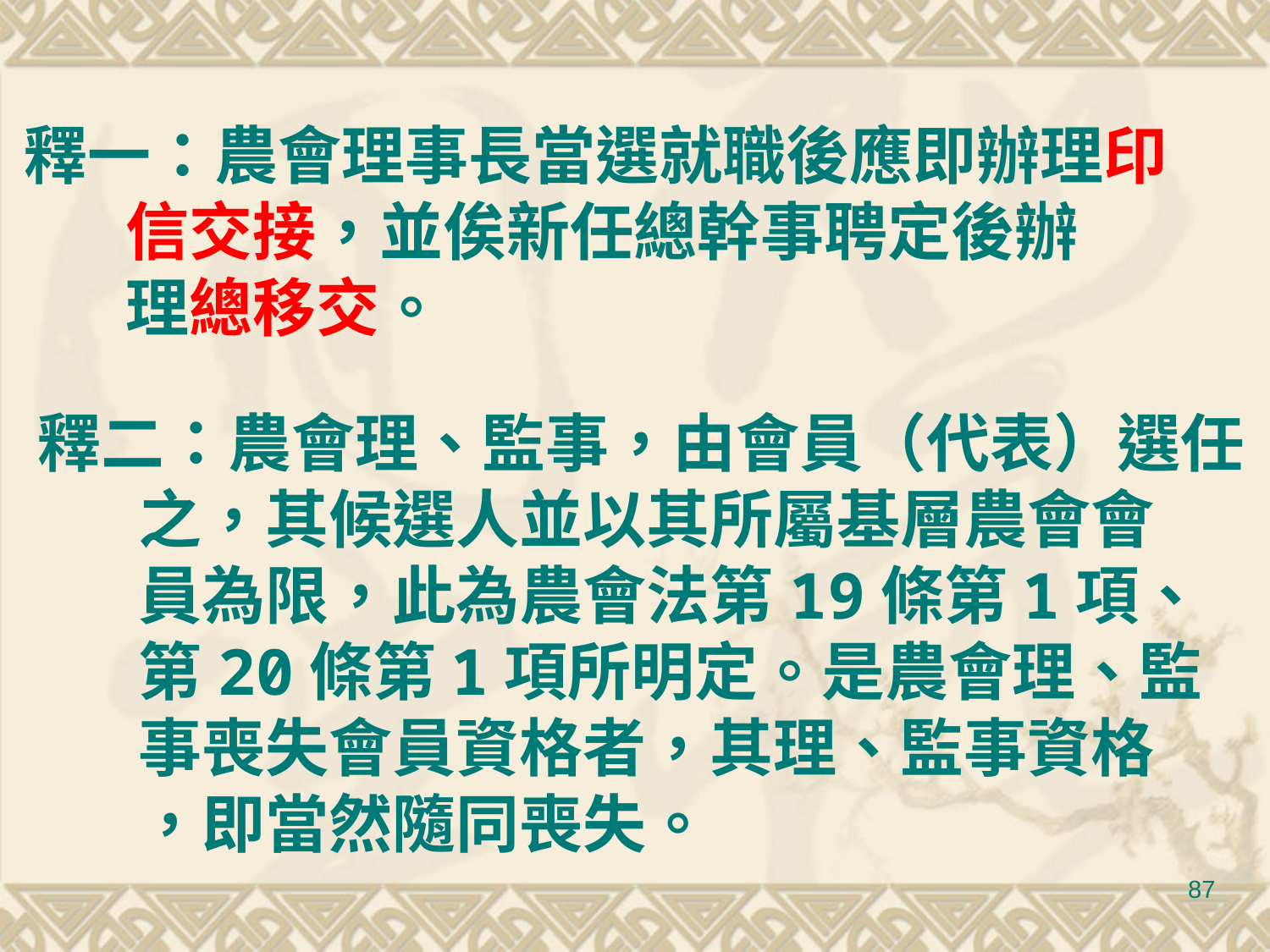

釋一：農會理事長當選就職後應即辦理印
      信交接，並俟新任總幹事聘定後辦
      理總移交。
釋二：農會理、監事，由會員（代表）選任
      之，其候選人並以其所屬基層農會會
      員為限，此為農會法第19條第1項、
      第20條第1項所明定。是農會理、監
      事喪失會員資格者，其理、監事資格
      ，即當然隨同喪失。
87